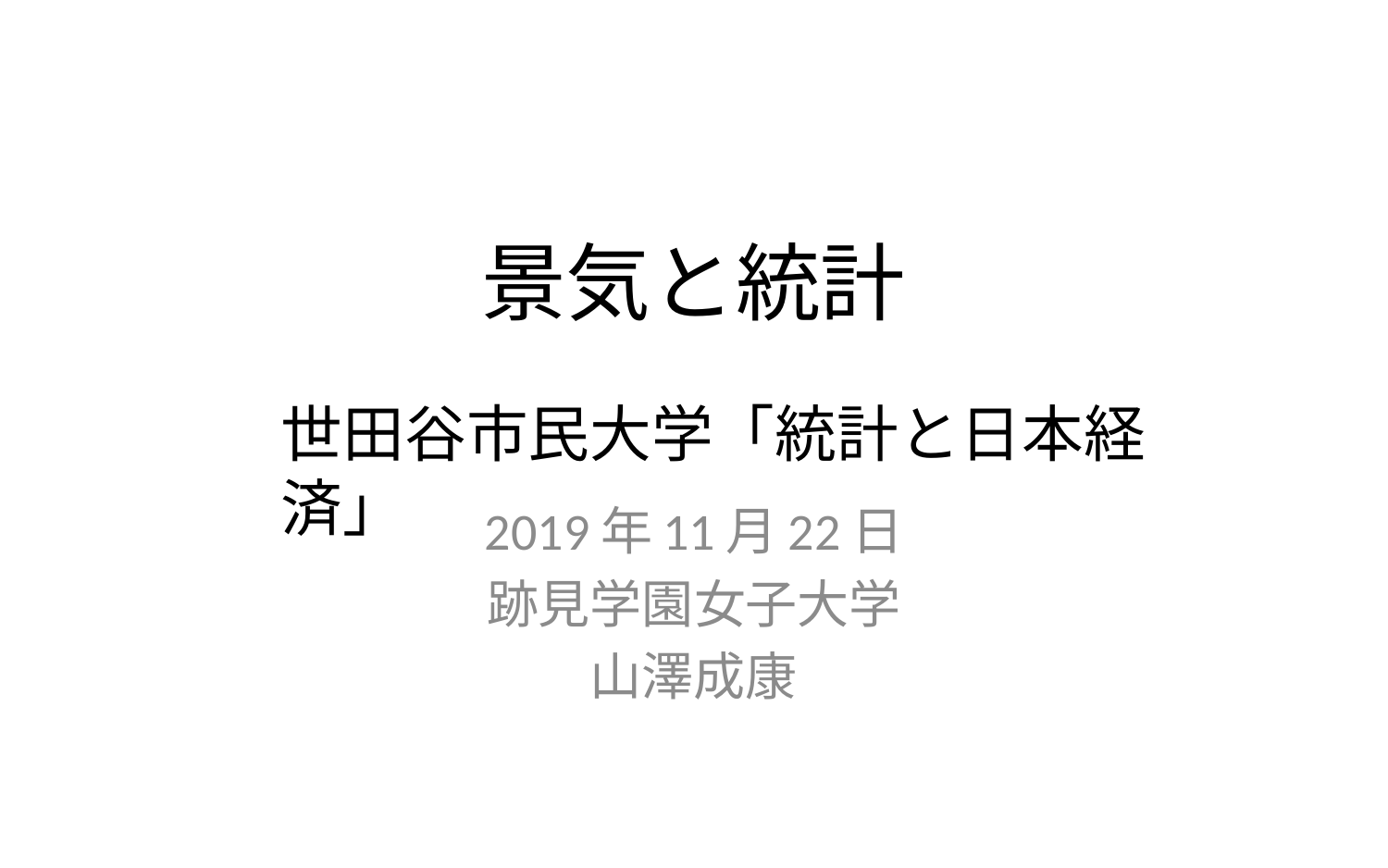

# 景気と統計
世田谷市民大学「統計と日本経済」
2019年11月22日
跡見学園女子大学
山澤成康